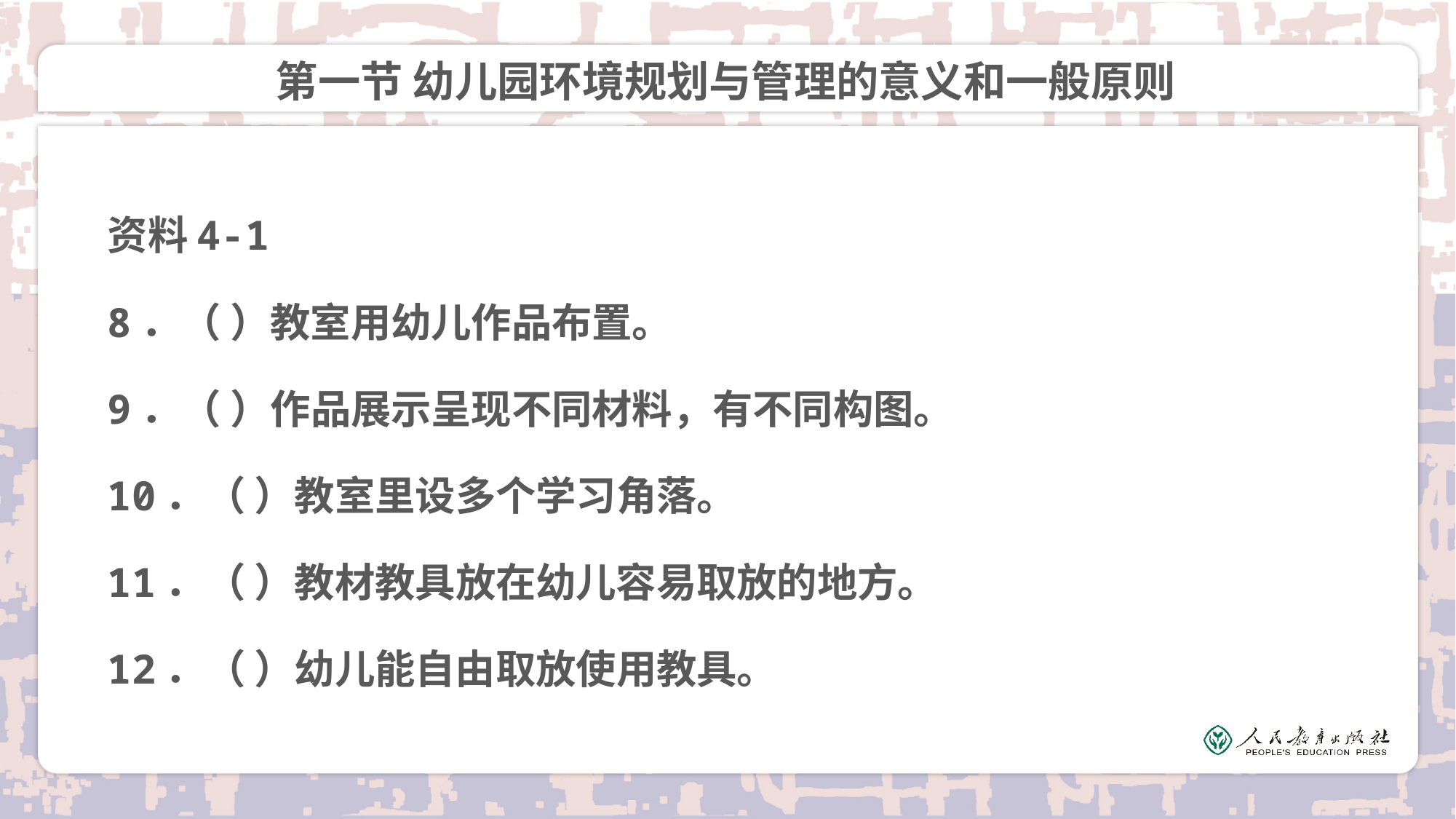

# 第一节 幼儿园环境规划与管理的意义和一般原则
资料4-1
8．（ ）教室用幼儿作品布置。
9．（ ）作品展示呈现不同材料，有不同构图。
10．（ ）教室里设多个学习角落。
11．（ ）教材教具放在幼儿容易取放的地方。
12．（ ）幼儿能自由取放使用教具。